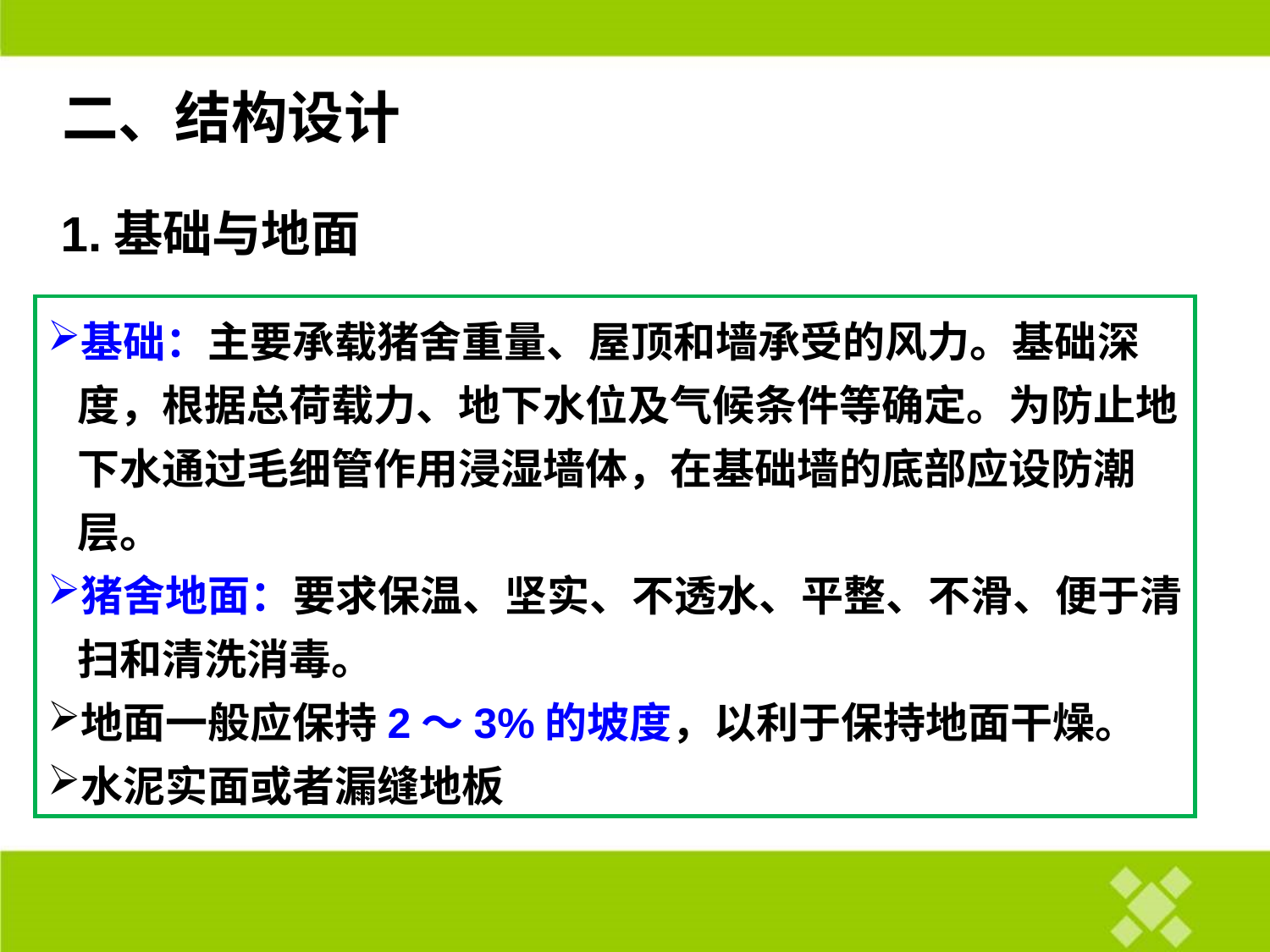

二、结构设计
1.基础与地面
基础：主要承载猪舍重量、屋顶和墙承受的风力。基础深度，根据总荷载力、地下水位及气候条件等确定。为防止地下水通过毛细管作用浸湿墙体，在基础墙的底部应设防潮层。
猪舍地面：要求保温、坚实、不透水、平整、不滑、便于清扫和清洗消毒。
地面一般应保持2～3%的坡度，以利于保持地面干燥。
水泥实面或者漏缝地板